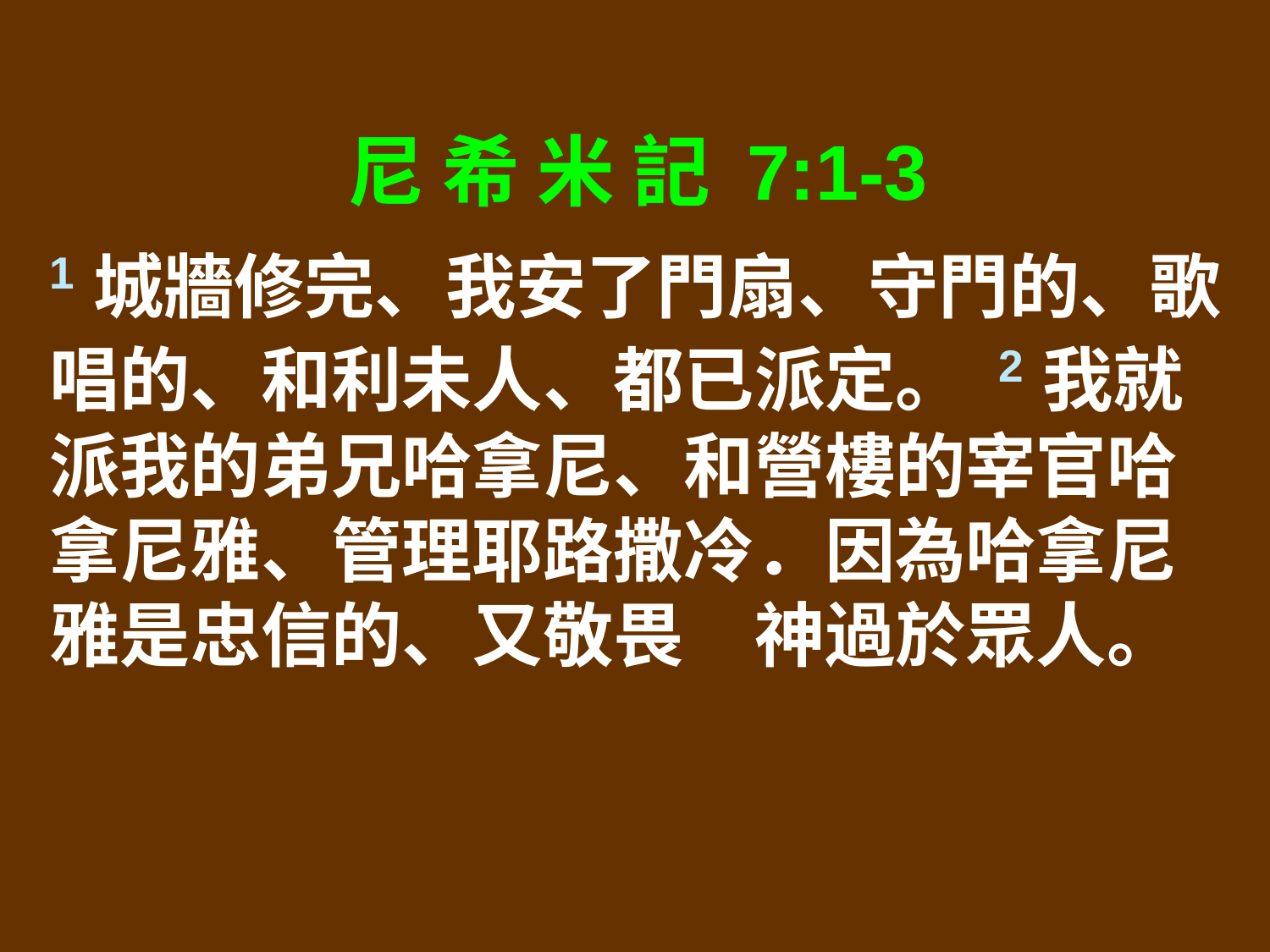

尼 希 米 記 7:1-3
1城牆修完、我安了門扇、守門的、歌唱的、和利未人、都已派定。 2我就派我的弟兄哈拿尼、和營樓的宰官哈拿尼雅、管理耶路撒冷．因為哈拿尼雅是忠信的、又敬畏　神過於眾人。